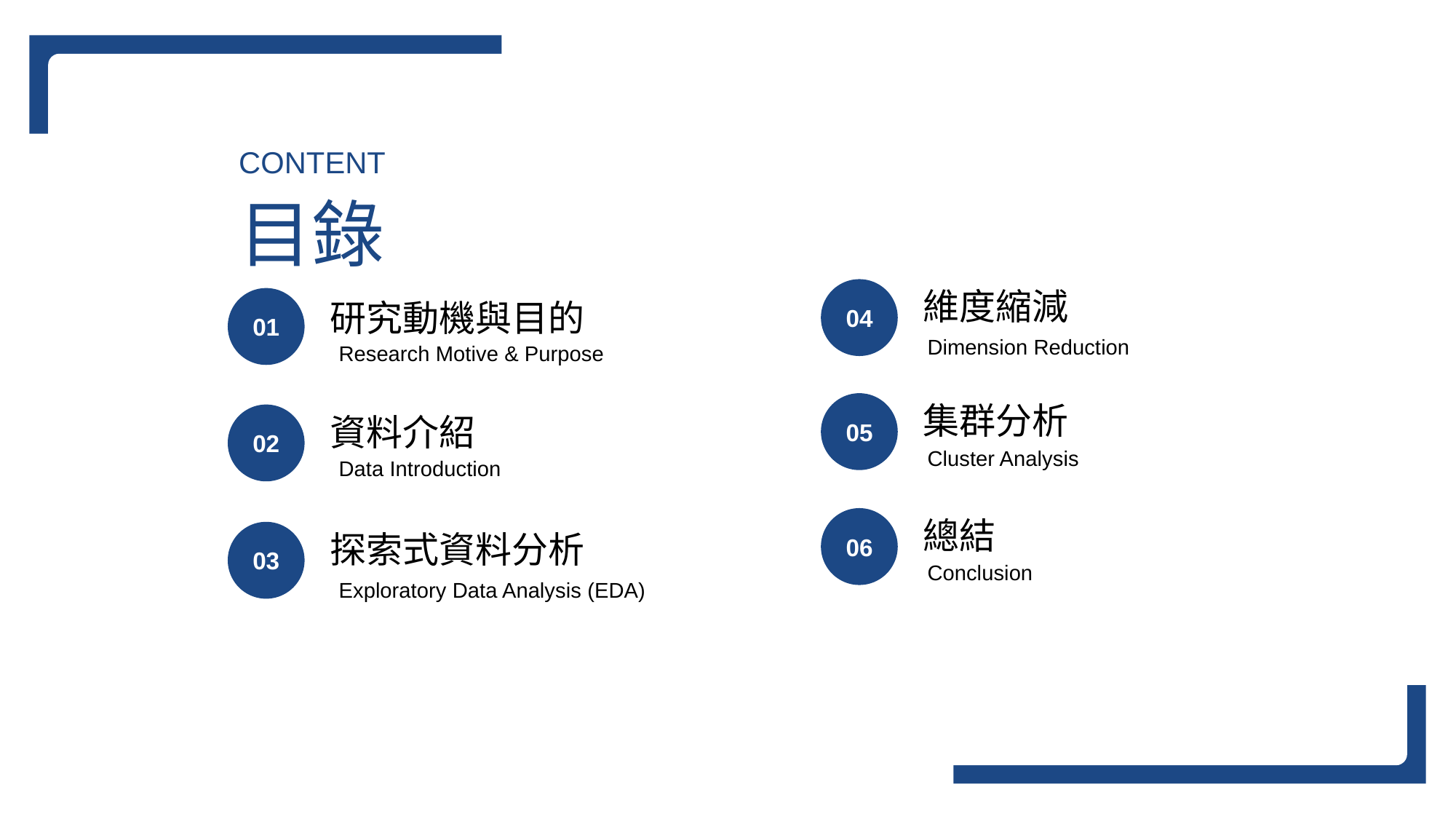

CONTENT
目錄
維度縮減
04
01
研究動機與目的
Dimension Reduction
Research Motive & Purpose
集群分析

05
資料介紹
02

Cluster Analysis
Data Introduction
總結
06
探索式資料分析
03
Conclusion
Exploratory Data Analysis (EDA)